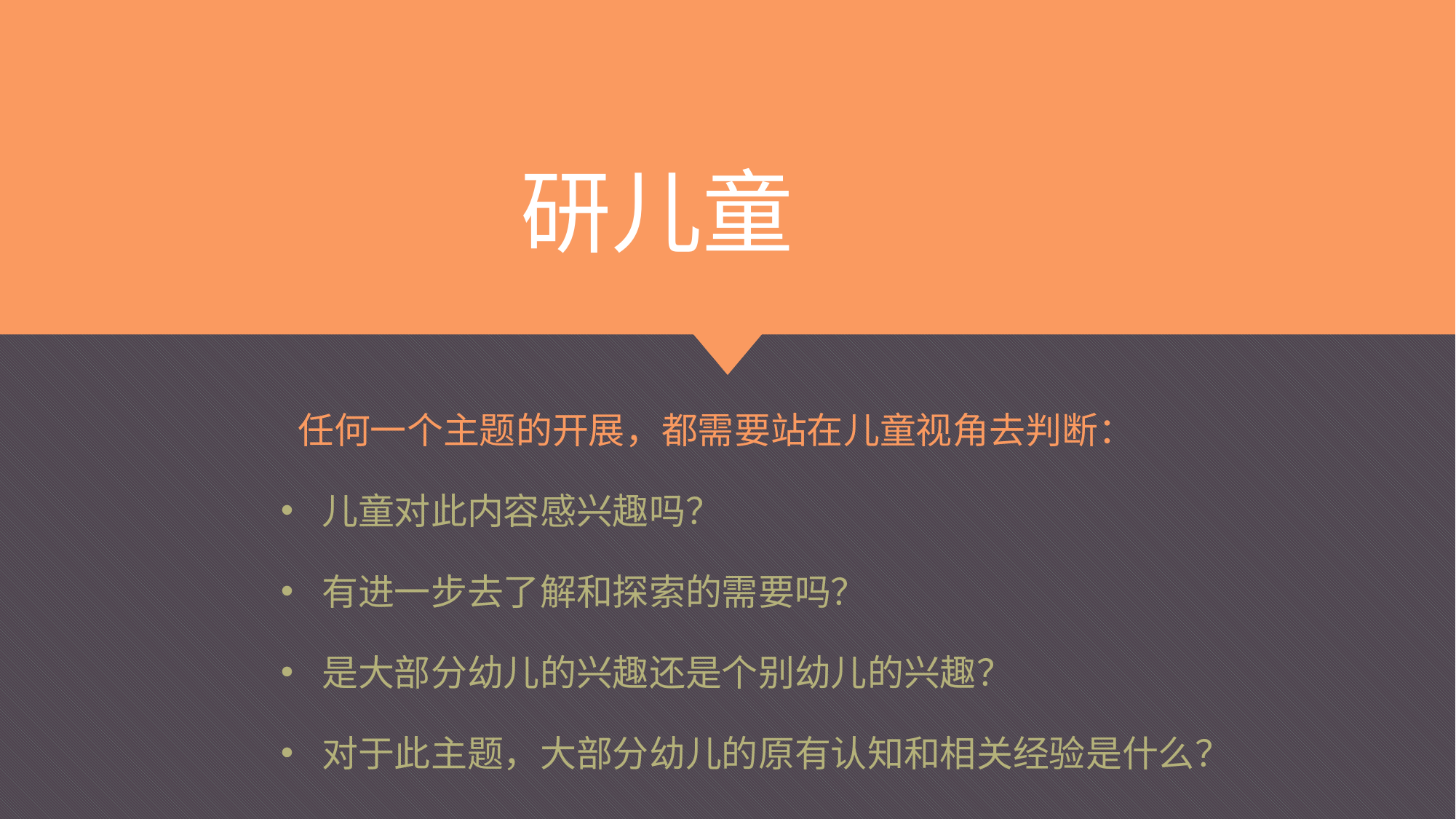

# 研儿童
 任何一个主题的开展，都需要站在儿童视角去判断：
儿童对此内容感兴趣吗？
有进一步去了解和探索的需要吗？
是大部分幼儿的兴趣还是个别幼儿的兴趣？
对于此主题，大部分幼儿的原有认知和相关经验是什么？